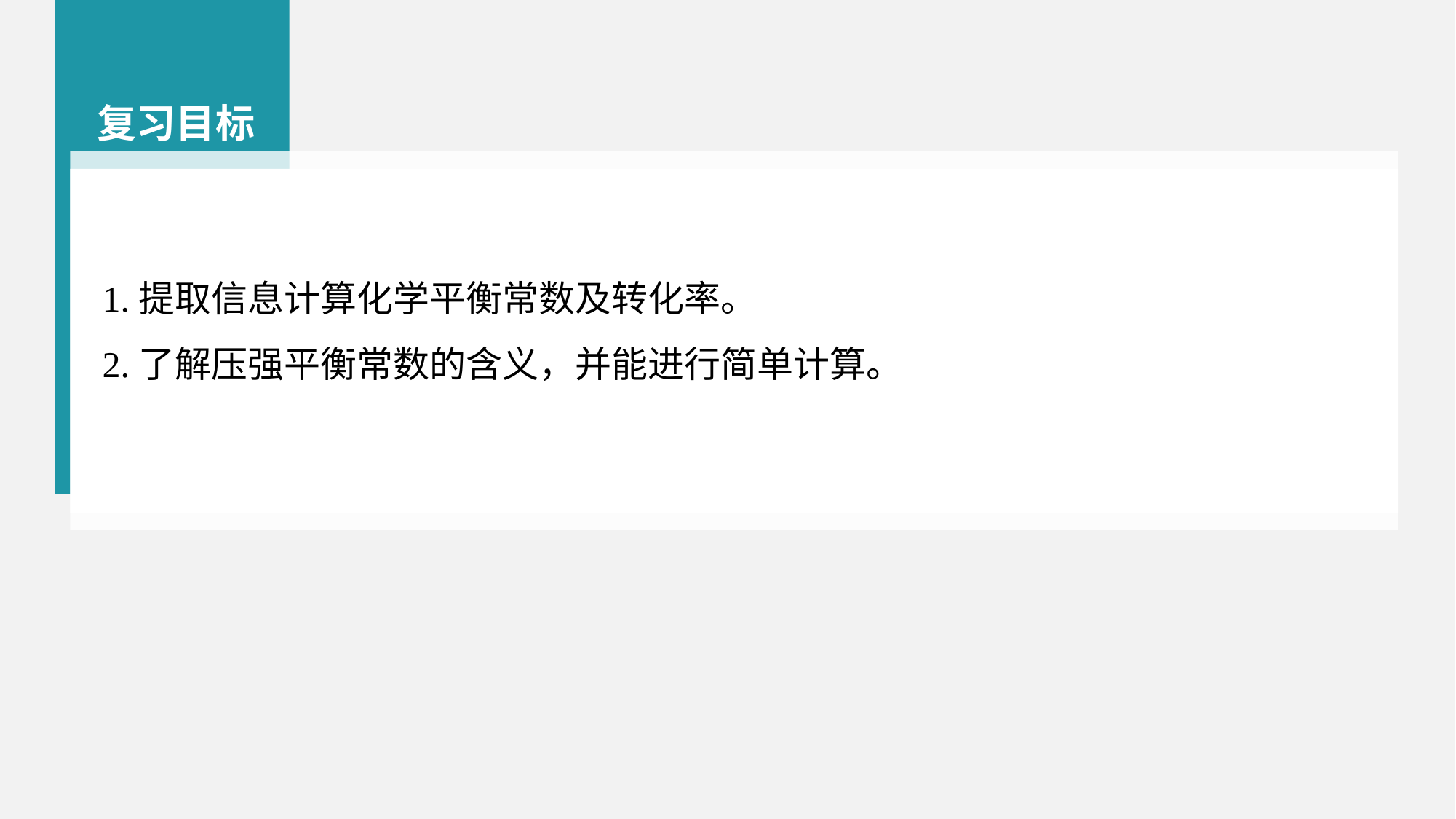

复习目标

1.提取信息计算化学平衡常数及转化率。
2.了解压强平衡常数的含义，并能进行简单计算。